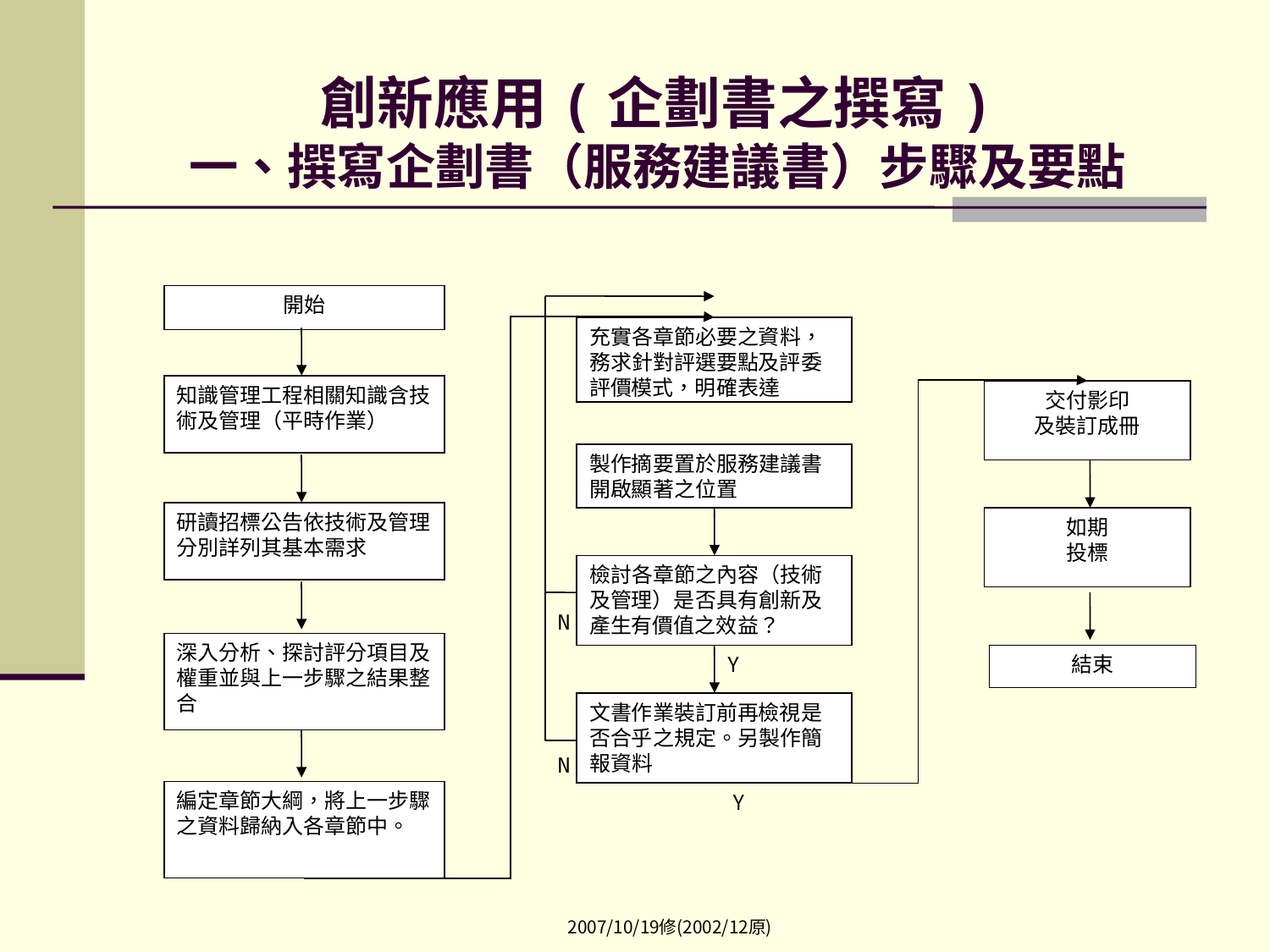

# 創新應用(企劃書之撰寫) 一、撰寫企劃書（服務建議書）步驟及要點
開始

充實各章節必要之資料，務求針對評選要點及評委評價模式，明確表達

知識管理工程相關知識含技術及管理（平時作業）
交付影印
及裝訂成冊
製作摘要置於服務建議書開啟顯著之位置

研讀招標公告依技術及管理分別詳列其基本需求

如期
投標
檢討各章節之內容（技術及管理）是否具有創新及產生有價值之效益？

N
深入分析、探討評分項目及權重並與上一步驟之結果整合

Y
結束
文書作業裝訂前再檢視是否合乎之規定。另製作簡報資料

N
編定章節大綱，將上一步驟之資料歸納入各章節中。
Y
2007/10/19修(2002/12原)